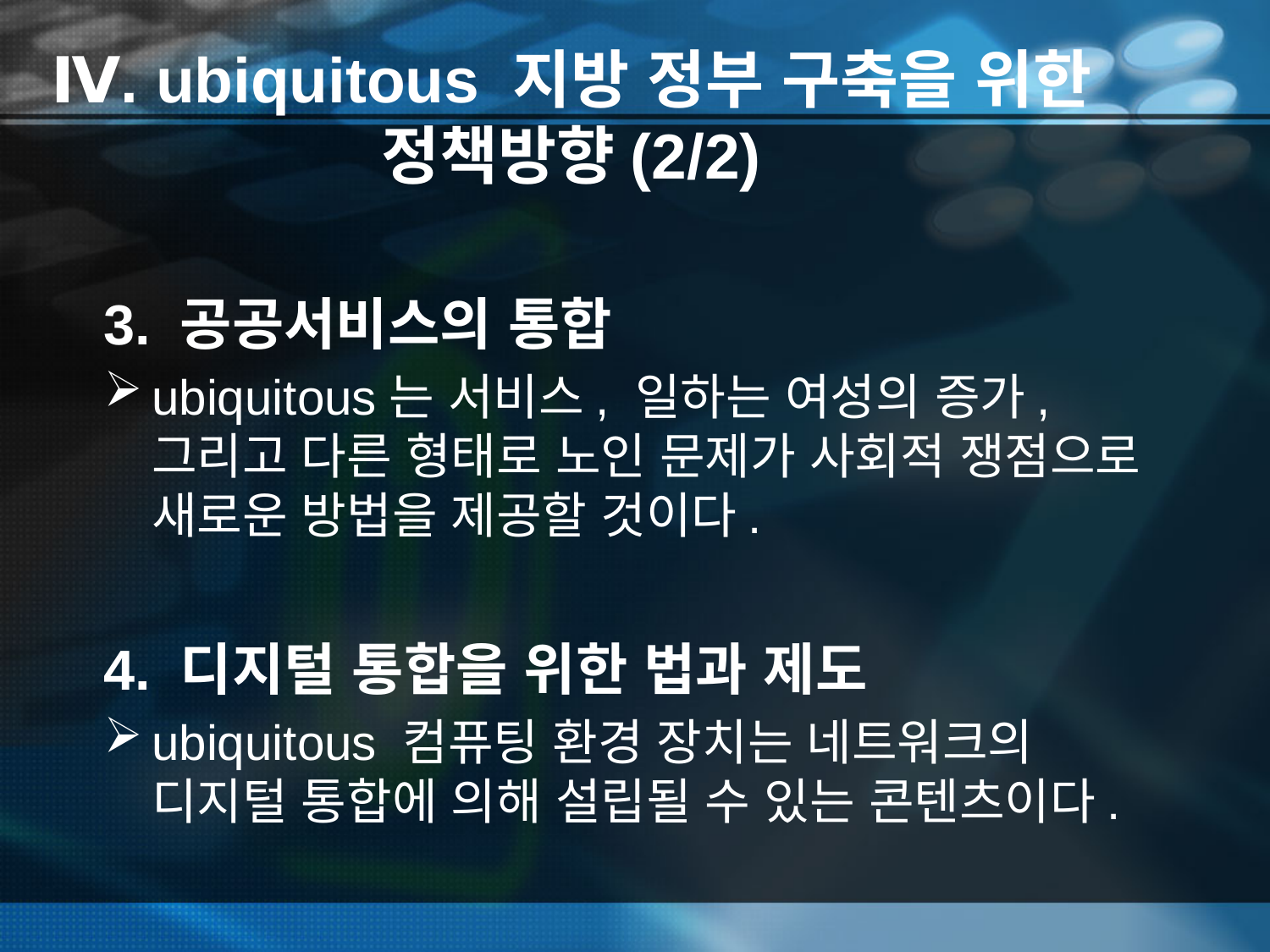

Ⅳ. ubiquitous 지방 정부 구축을 위한 정책방향(2/2)
3. 공공서비스의 통합
ubiquitous는 서비스, 일하는 여성의 증가, 그리고 다른 형태로 노인 문제가 사회적 쟁점으로 새로운 방법을 제공할 것이다.

4. 디지털 통합을 위한 법과 제도
ubiquitous 컴퓨팅 환경 장치는 네트워크의 디지털 통합에 의해 설립될 수 있는 콘텐츠이다.